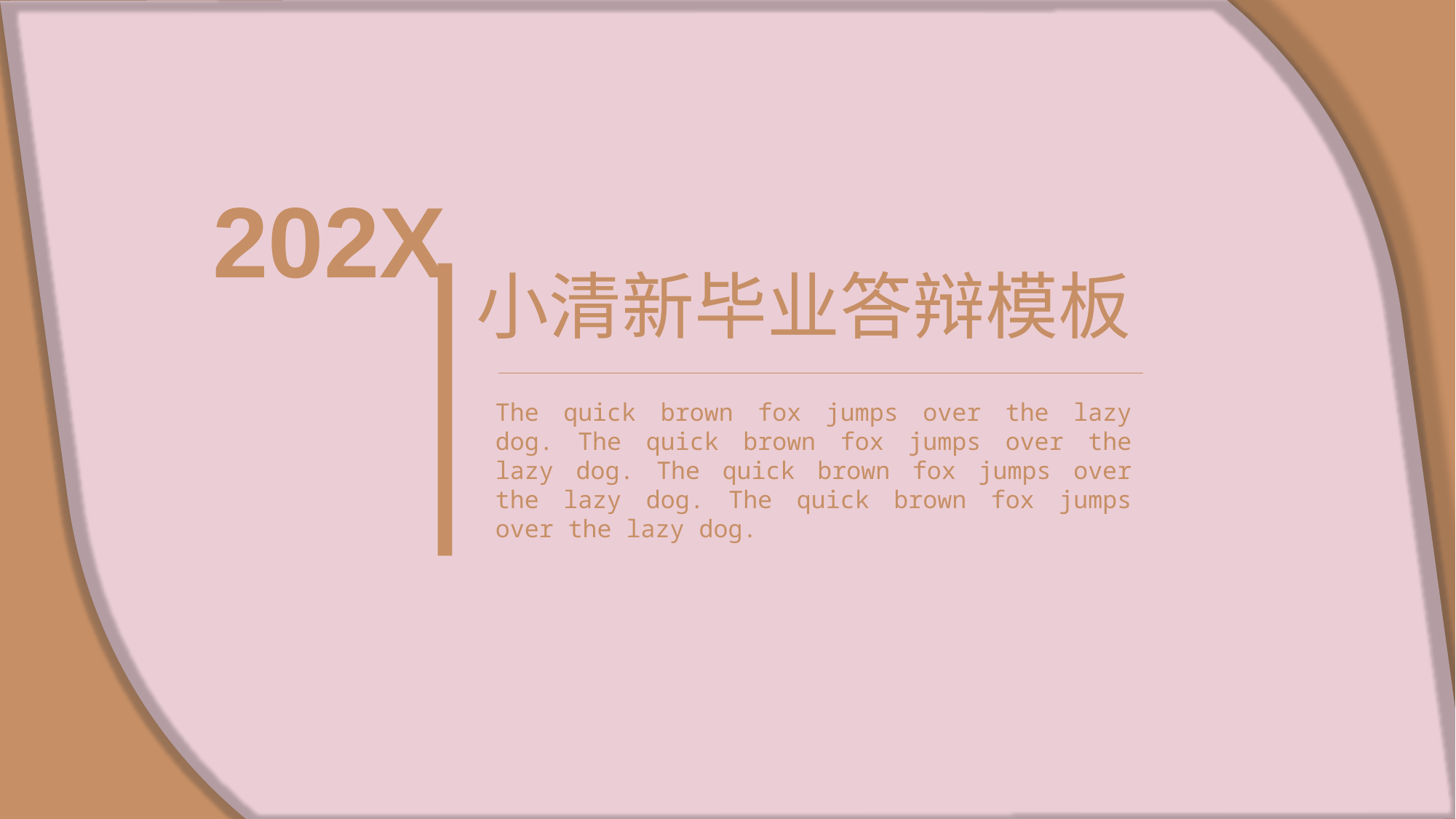

202X
小清新毕业答辩模板

The quick brown fox jumps over the lazy dog. The quick brown fox jumps over the lazy dog. The quick brown fox jumps over the lazy dog. The quick brown fox jumps over the lazy dog.